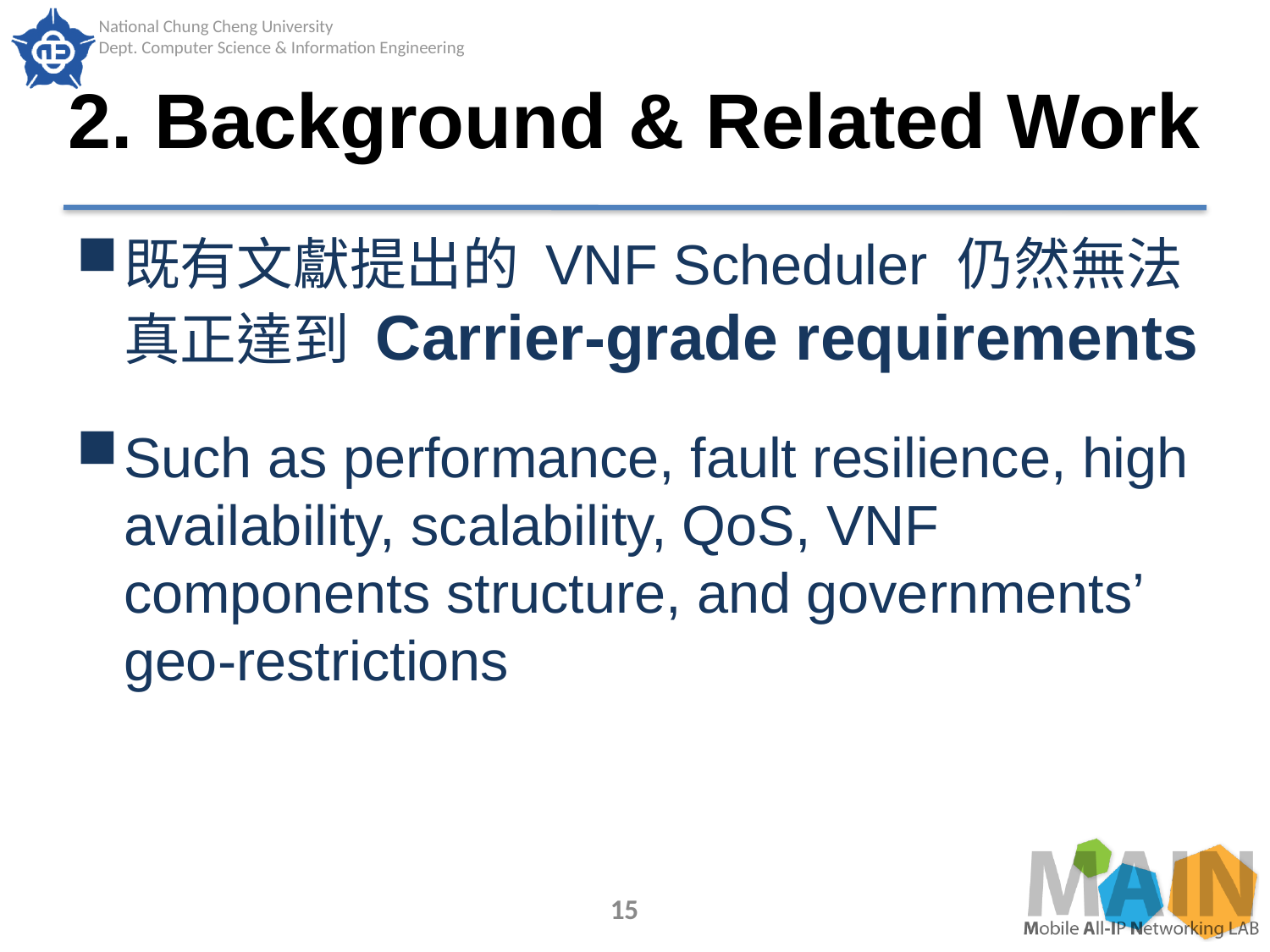

# 2. Background & Related Work
既有文獻提出的 VNF Scheduler 仍然無法真正達到 Carrier-grade requirements
Such as performance, fault resilience, high availability, scalability, QoS, VNF components structure, and governments’ geo-restrictions

15